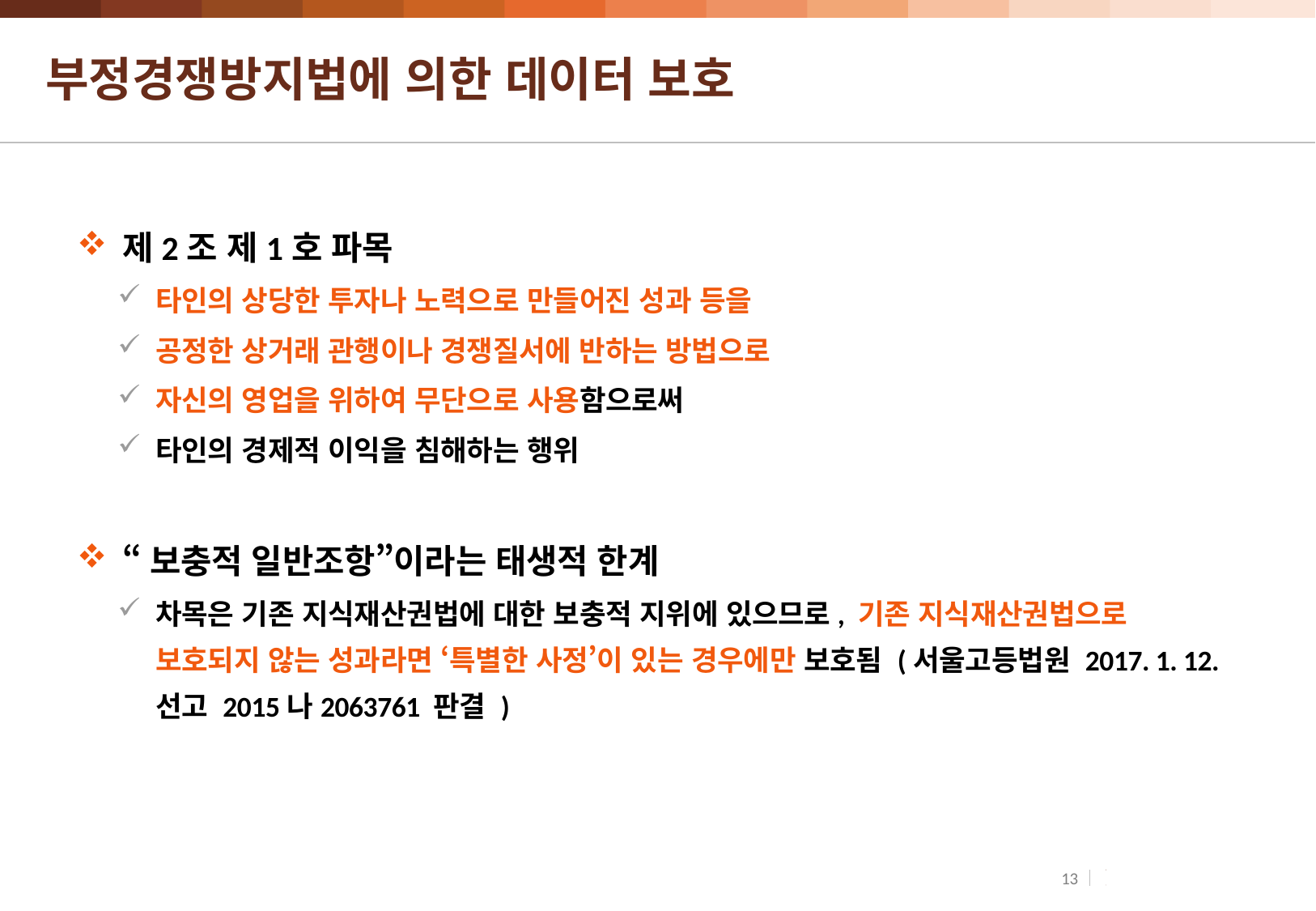

# 부정경쟁방지법에 의한 데이터 보호
제2조 제1호 파목
타인의 상당한 투자나 노력으로 만들어진 성과 등을
공정한 상거래 관행이나 경쟁질서에 반하는 방법으로
자신의 영업을 위하여 무단으로 사용함으로써
타인의 경제적 이익을 침해하는 행위

“보충적 일반조항”이라는 태생적 한계
차목은 기존 지식재산권법에 대한 보충적 지위에 있으므로, 기존 지식재산권법으로 보호되지 않는 성과라면 ‘특별한 사정’이 있는 경우에만 보호됨 (서울고등법원 2017. 1. 12. 선고 2015나2063761 판결 )